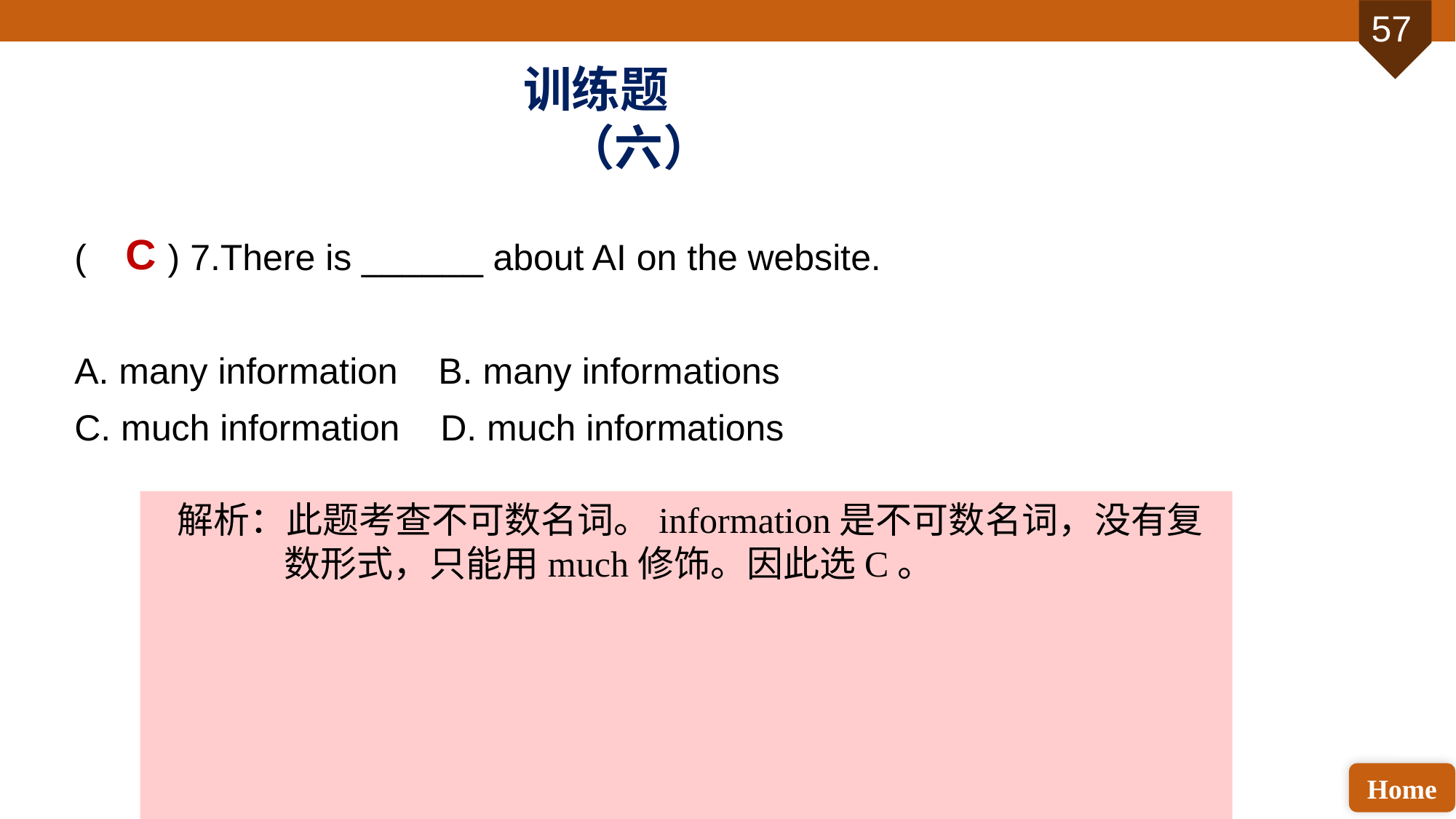

训练题（六）
(        ) 7.There is ______ about AI on the website.

A. many information    B. many informations
C. much information    D. much informations
C

解析：此题考查不可数名词。information是不可数名词，没有复数形式，只能用much修饰。因此选C。